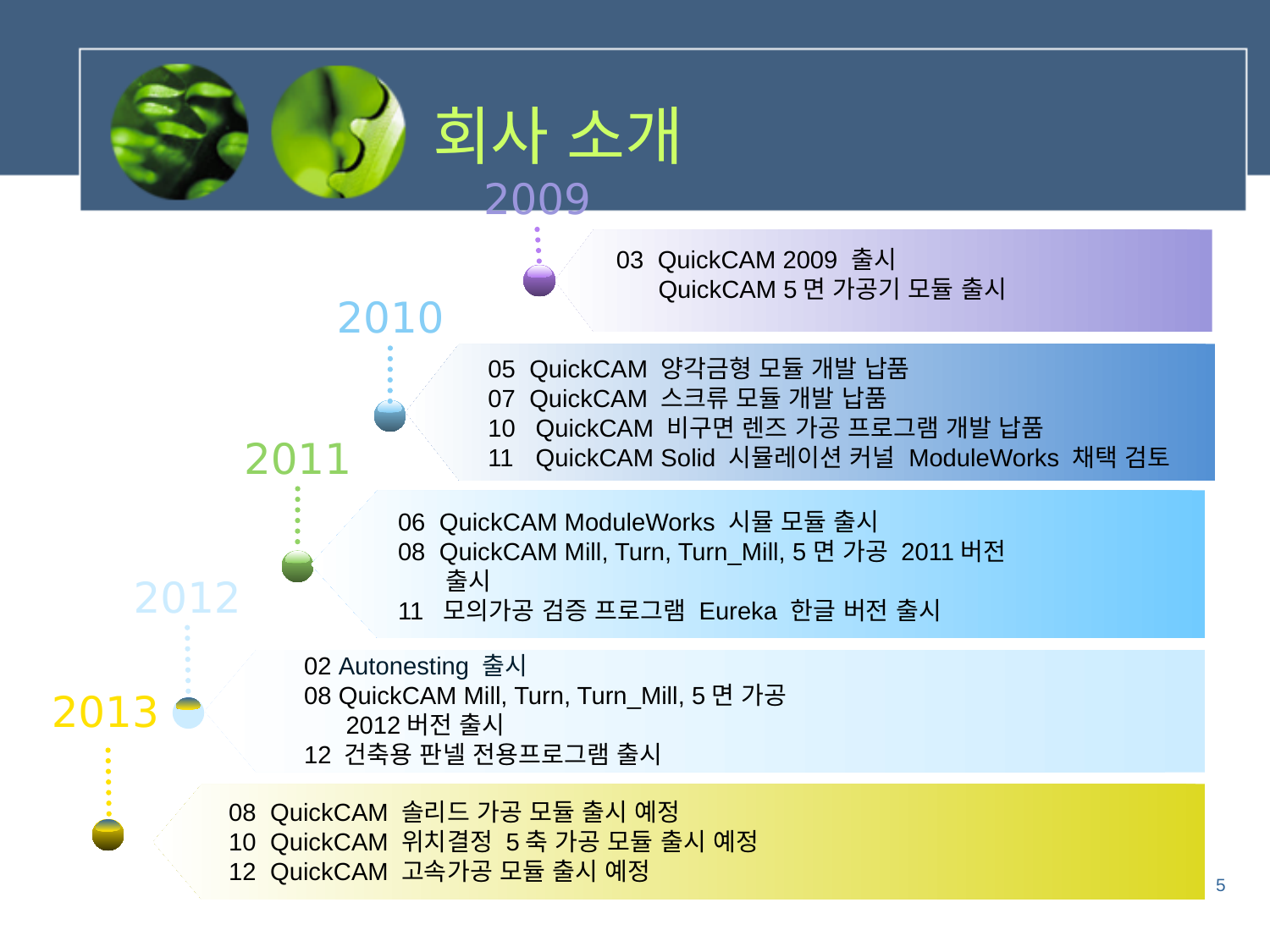

# 회사 소개
2009

03  QuickCAM 2009 출시
      QuickCAM 5면 가공기 모듈 출시

2010

05  QuickCAM 양각금형 모듈 개발 납품
07  QuickCAM 스크류 모듈 개발 납품
QuickCAM 비구면 렌즈 가공 프로그램 개발 납품
QuickCAM Solid 시뮬레이션 커널 ModuleWorks 채택 검토

2011

06  QuickCAM ModuleWorks 시뮬 모듈 출시
08  QuickCAM Mill, Turn, Turn_Mill, 5면 가공 2011버전 출시
11  모의가공 검증 프로그램 Eureka 한글 버전 출시

2012
02 Autonesting 출시
08 QuickCAM Mill, Turn, Turn_Mill, 5면 가공
      2012버전 출시
12 건축용 판넬 전용프로그램 출시

2013

08  QuickCAM 솔리드 가공 모듈 출시 예정
10  QuickCAM 위치결정 5축 가공 모듈 출시 예정
12  QuickCAM 고속가공 모듈 출시 예정

5